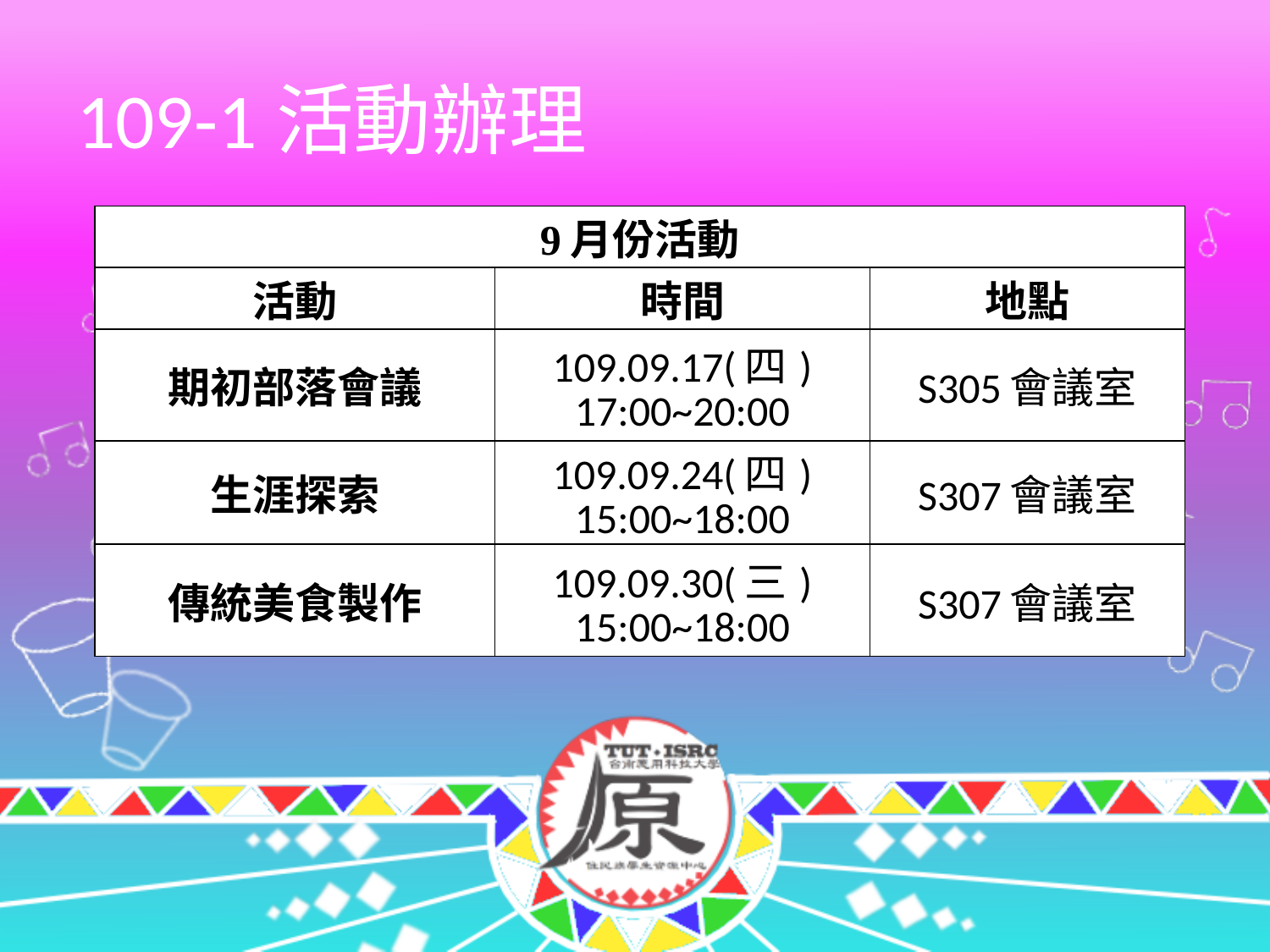

# 109-1活動辦理
| 9月份活動 |  |  |
| --- | --- | --- |
| 活動 | 時間 | 地點 |
| 期初部落會議 | 109.09.17(四) 17:00~20:00 | S305會議室 |
| 生涯探索 | 109.09.24(四) 15:00~18:00 | S307會議室 |
| 傳統美食製作 | 109.09.30(三) 15:00~18:00 | S307會議室 |